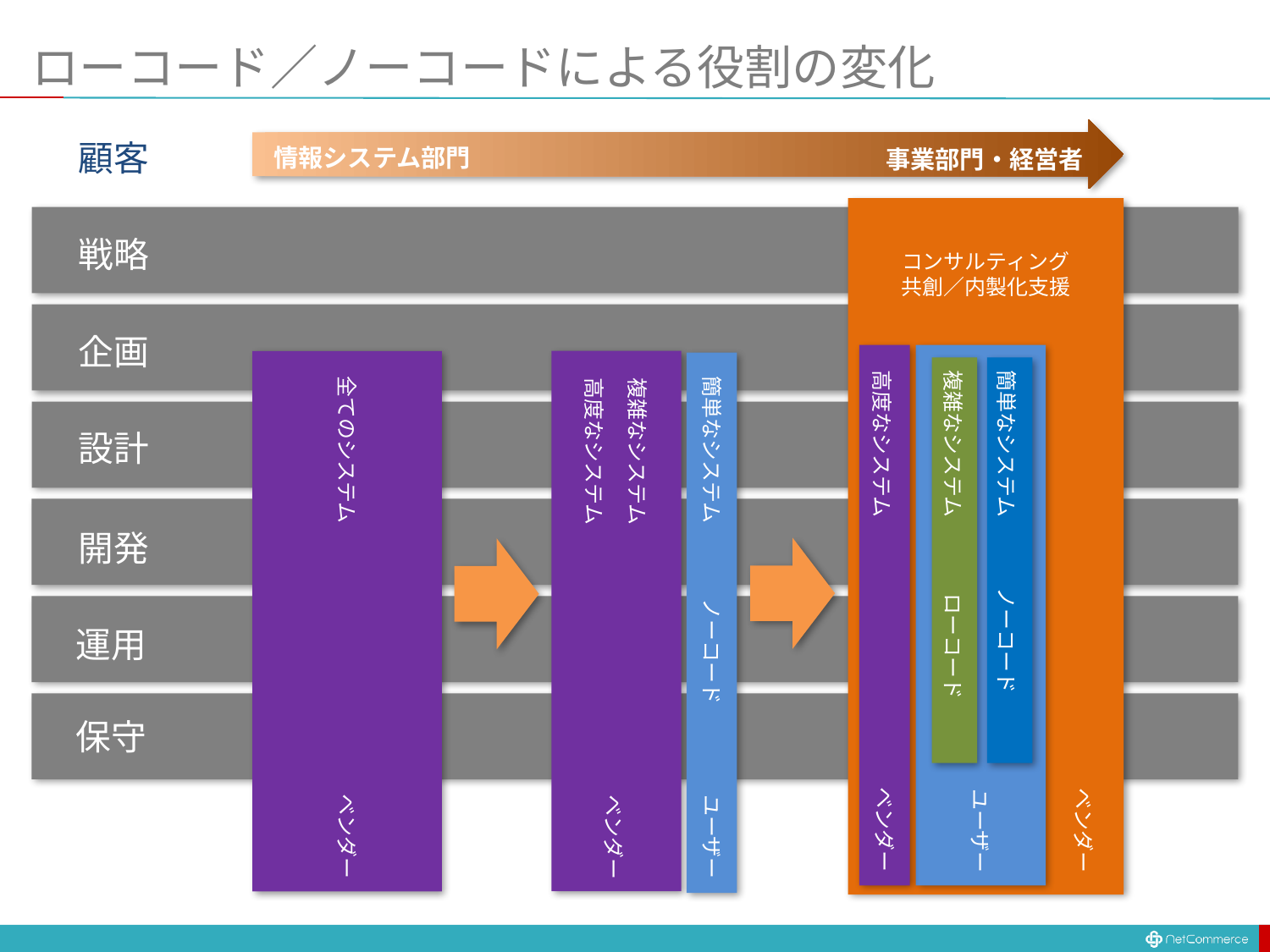

# ローコード／ノーコードによる役割の変化

顧客
情報システム部門
事業部門・経営者

戦略
コンサルティング
共創／内製化支援

企画

複雑なシステム
簡単なシステム
高度なシステム

ノーコード
ローコード
ベンダー
ユーザー

簡単なシステム
複雑なシステム
高度なシステム

ノーコード
ベンダー
ユーザー

設計
全てのシステム

開発

運用

保守
ベンダー
ベンダー